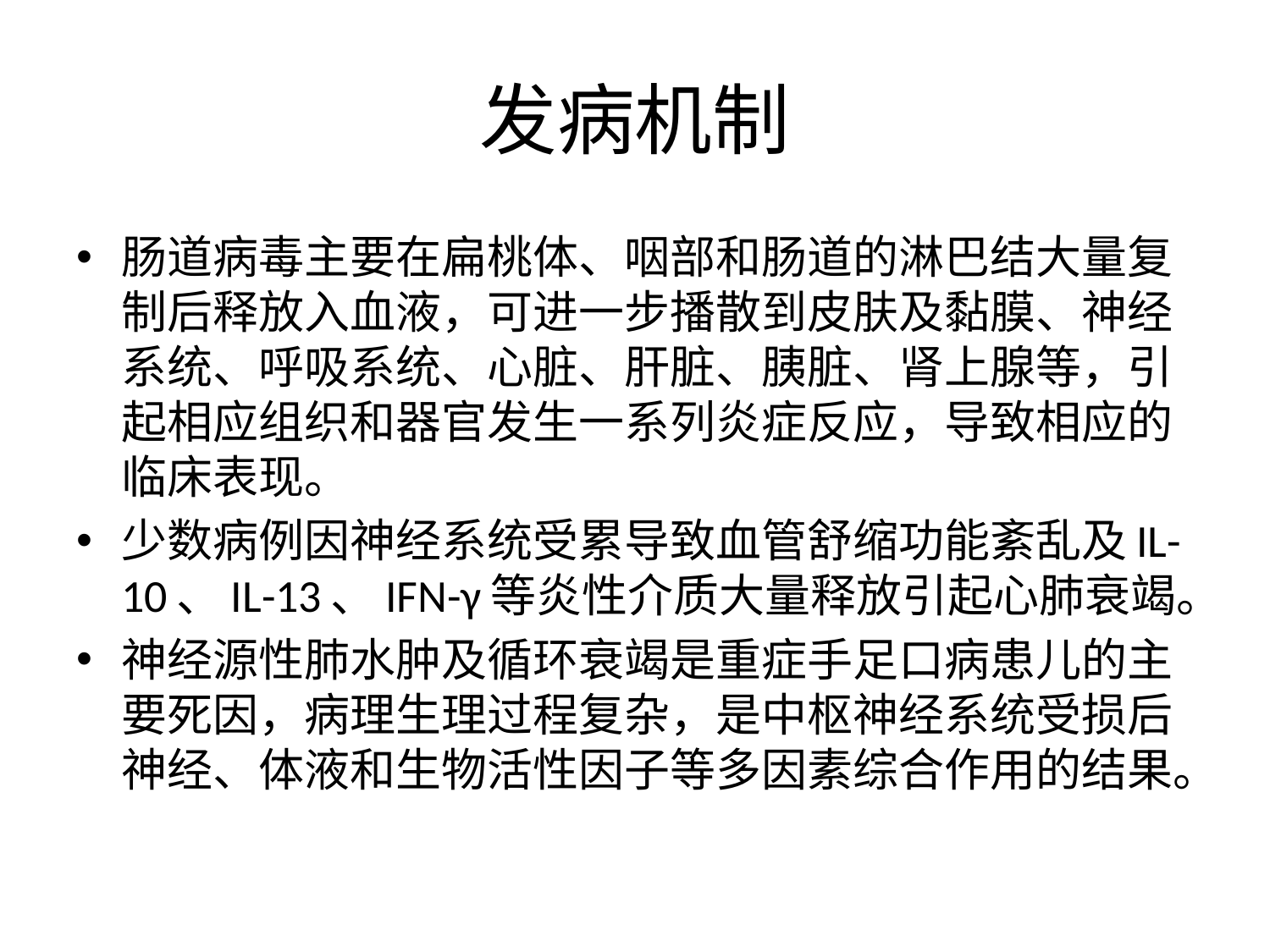

# 发病机制
肠道病毒主要在扁桃体、咽部和肠道的淋巴结大量复制后释放入血液，可进一步播散到皮肤及黏膜、神经系统、呼吸系统、心脏、肝脏、胰脏、肾上腺等，引起相应组织和器官发生一系列炎症反应，导致相应的临床表现。
少数病例因神经系统受累导致血管舒缩功能紊乱及IL-10、IL-13、IFN-γ等炎性介质大量释放引起心肺衰竭。
神经源性肺水肿及循环衰竭是重症手足口病患儿的主要死因，病理生理过程复杂，是中枢神经系统受损后神经、体液和生物活性因子等多因素综合作用的结果。